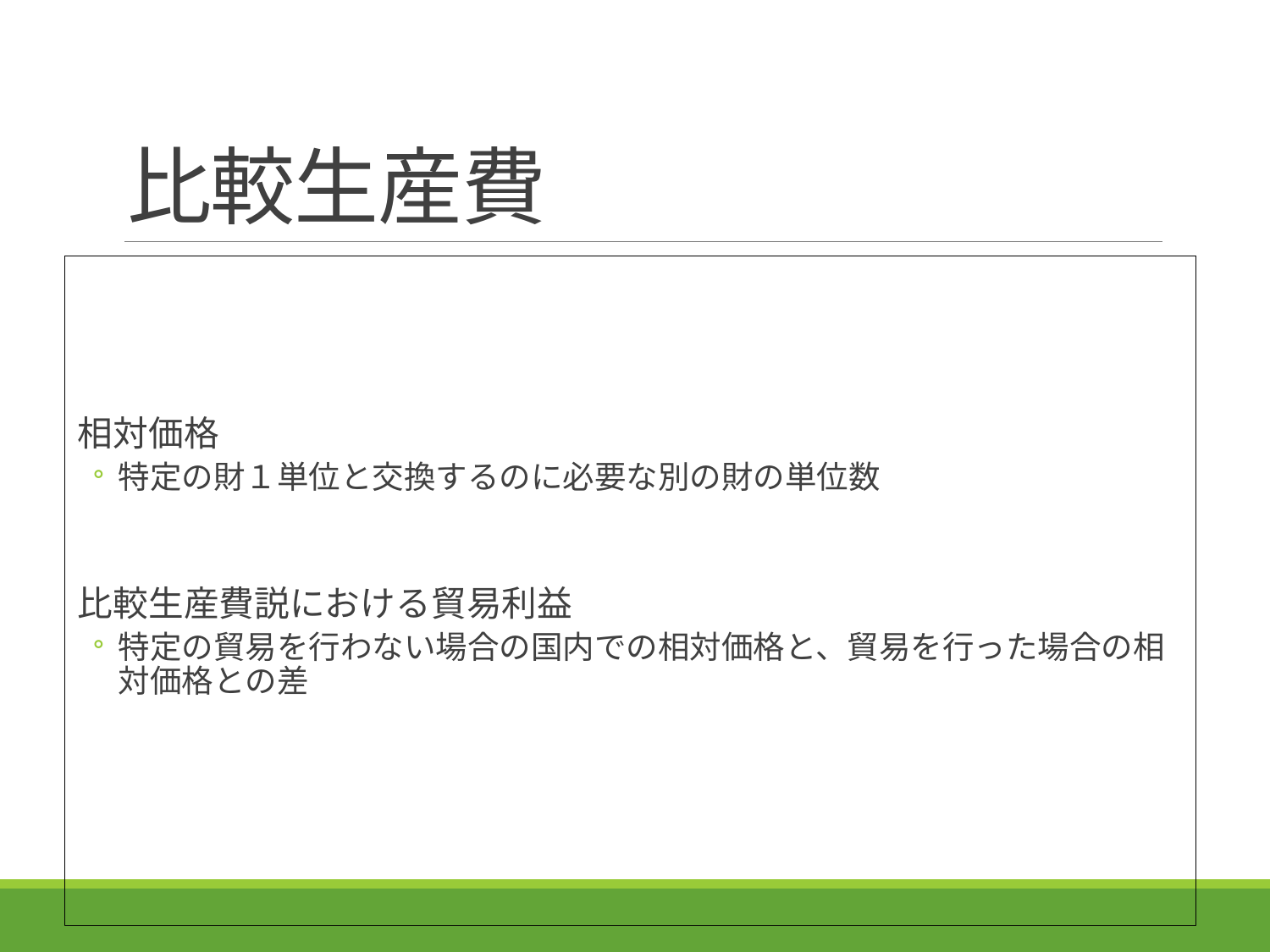

# 比較生産費
相対価格
特定の財１単位と交換するのに必要な別の財の単位数

比較生産費説における貿易利益
特定の貿易を行わない場合の国内での相対価格と、貿易を行った場合の相対価格との差